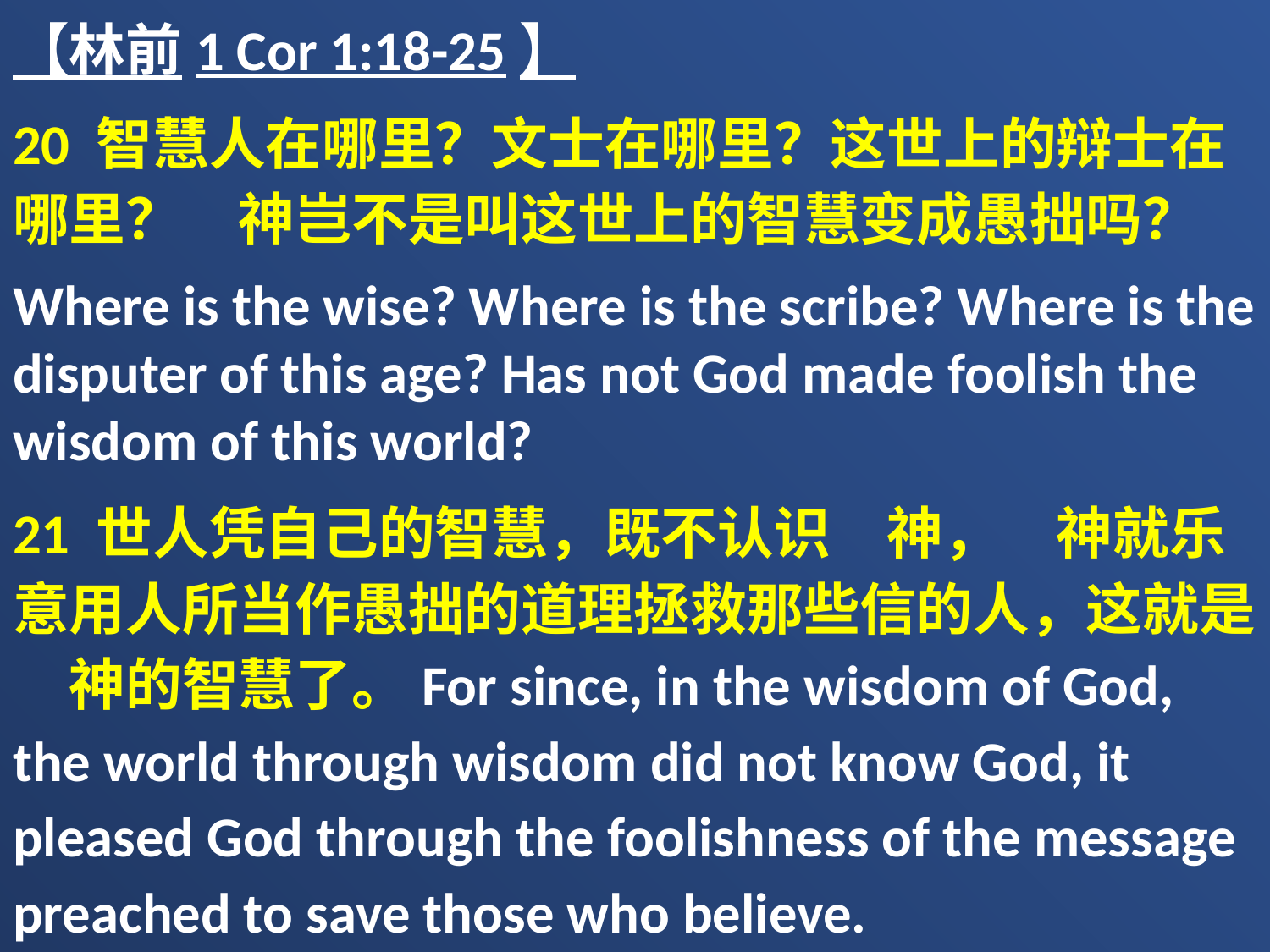

【林前1 Cor 1:18-25】
20 智慧人在哪里？文士在哪里？这世上的辩士在哪里？　神岂不是叫这世上的智慧变成愚拙吗？
Where is the wise? Where is the scribe? Where is the disputer of this age? Has not God made foolish the wisdom of this world?
21 世人凭自己的智慧，既不认识　神，　神就乐意用人所当作愚拙的道理拯救那些信的人，这就是　神的智慧了。For since, in the wisdom of God, the world through wisdom did not know God, it pleased God through the foolishness of the message preached to save those who believe.